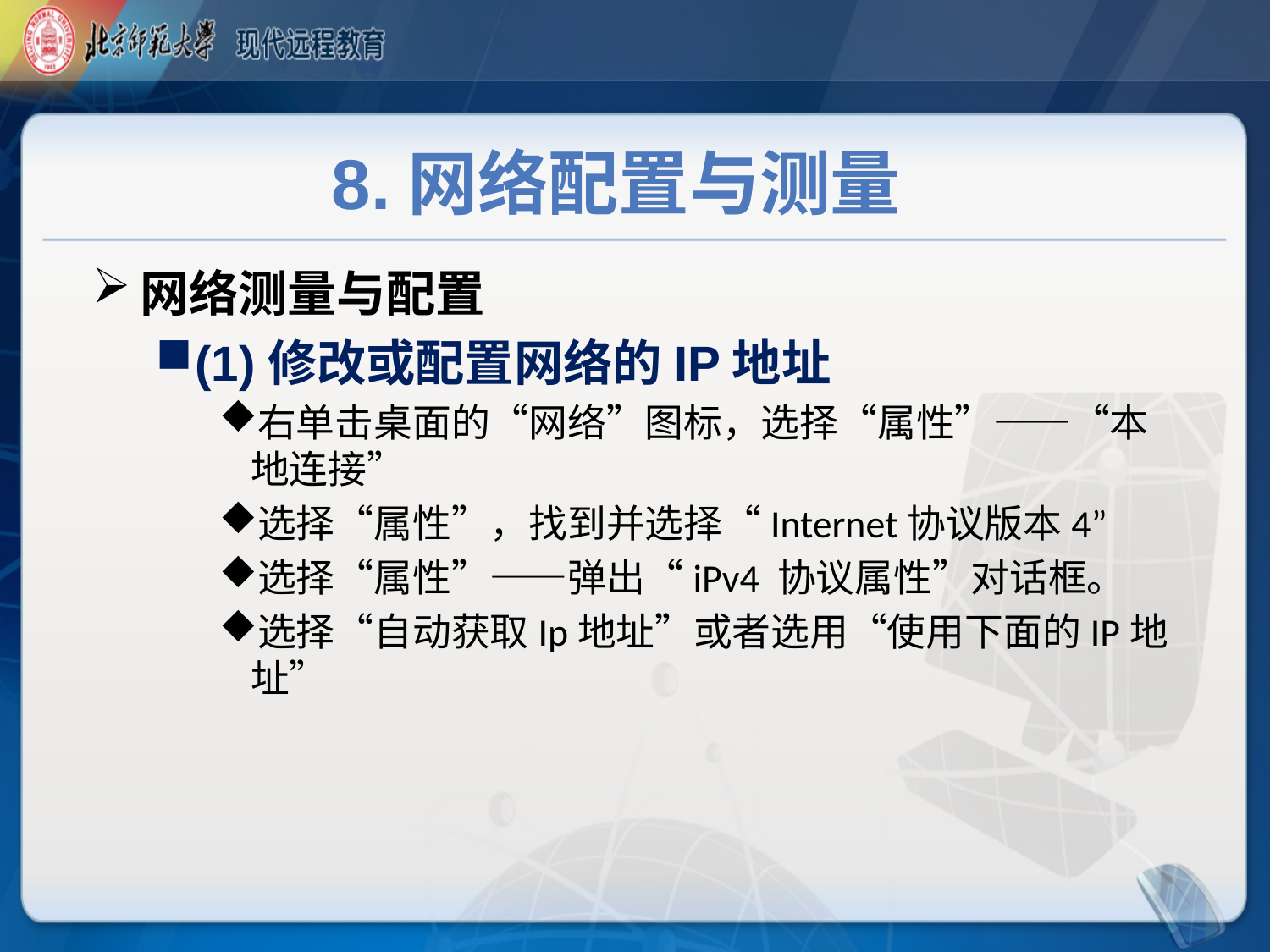

# 8.网络配置与测量
网络测量与配置
(1)修改或配置网络的IP地址
右单击桌面的“网络”图标，选择“属性”——“本地连接”
选择“属性”，找到并选择“Internet协议版本4”
选择“属性”——弹出“iPv4 协议属性”对话框。
选择“自动获取Ip地址”或者选用“使用下面的IP地址”